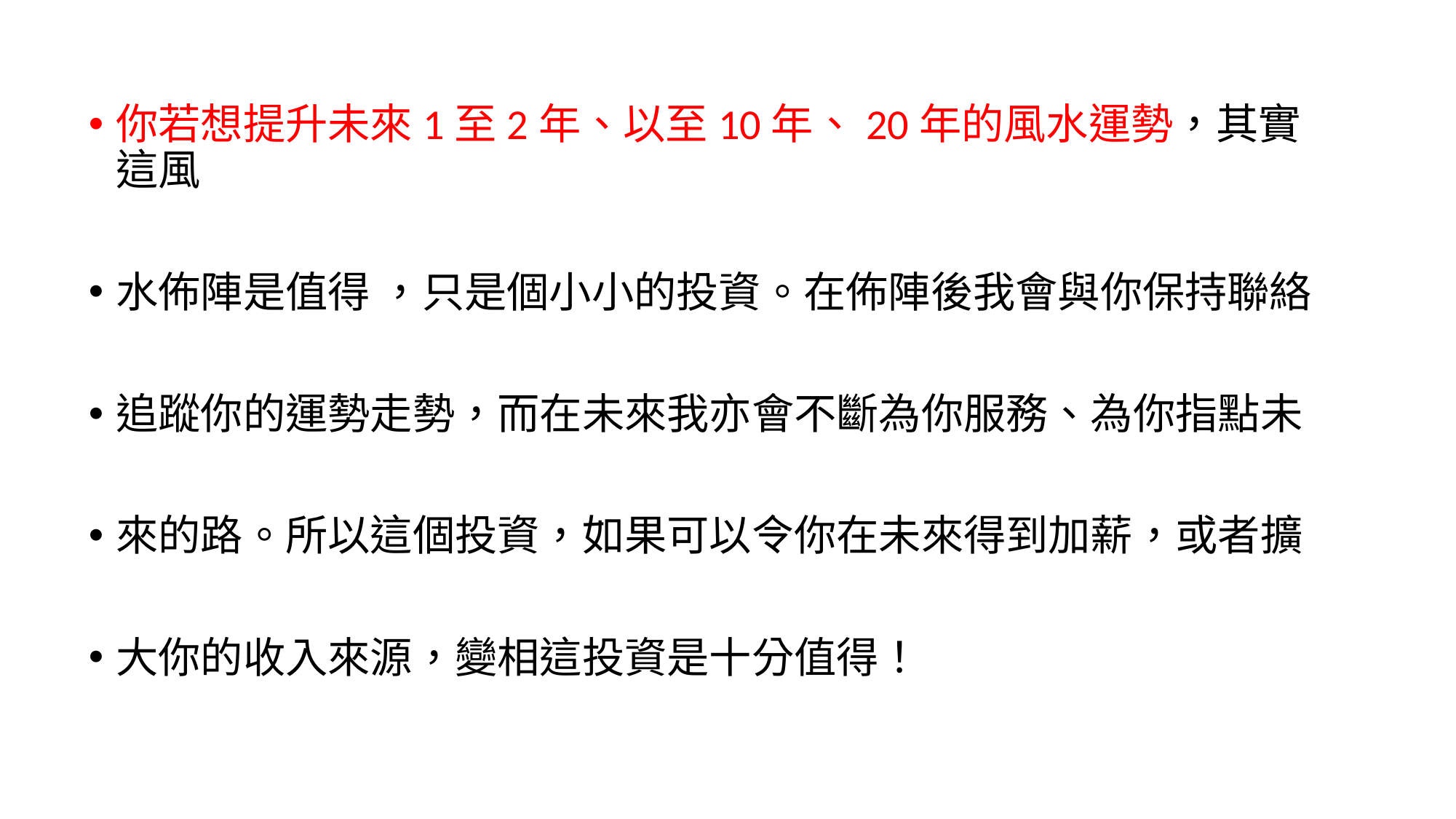

你若想提升未來1至2年、以至10年、20年的風水運勢，其實這風

水佈陣是值得 ，只是個小小的投資。在佈陣後我會與你保持聯絡

追蹤你的運勢走勢，而在未來我亦會不斷為你服務、為你指點未

來的路。所以這個投資，如果可以令你在未來得到加薪，或者擴

大你的收入來源，變相這投資是十分值得！